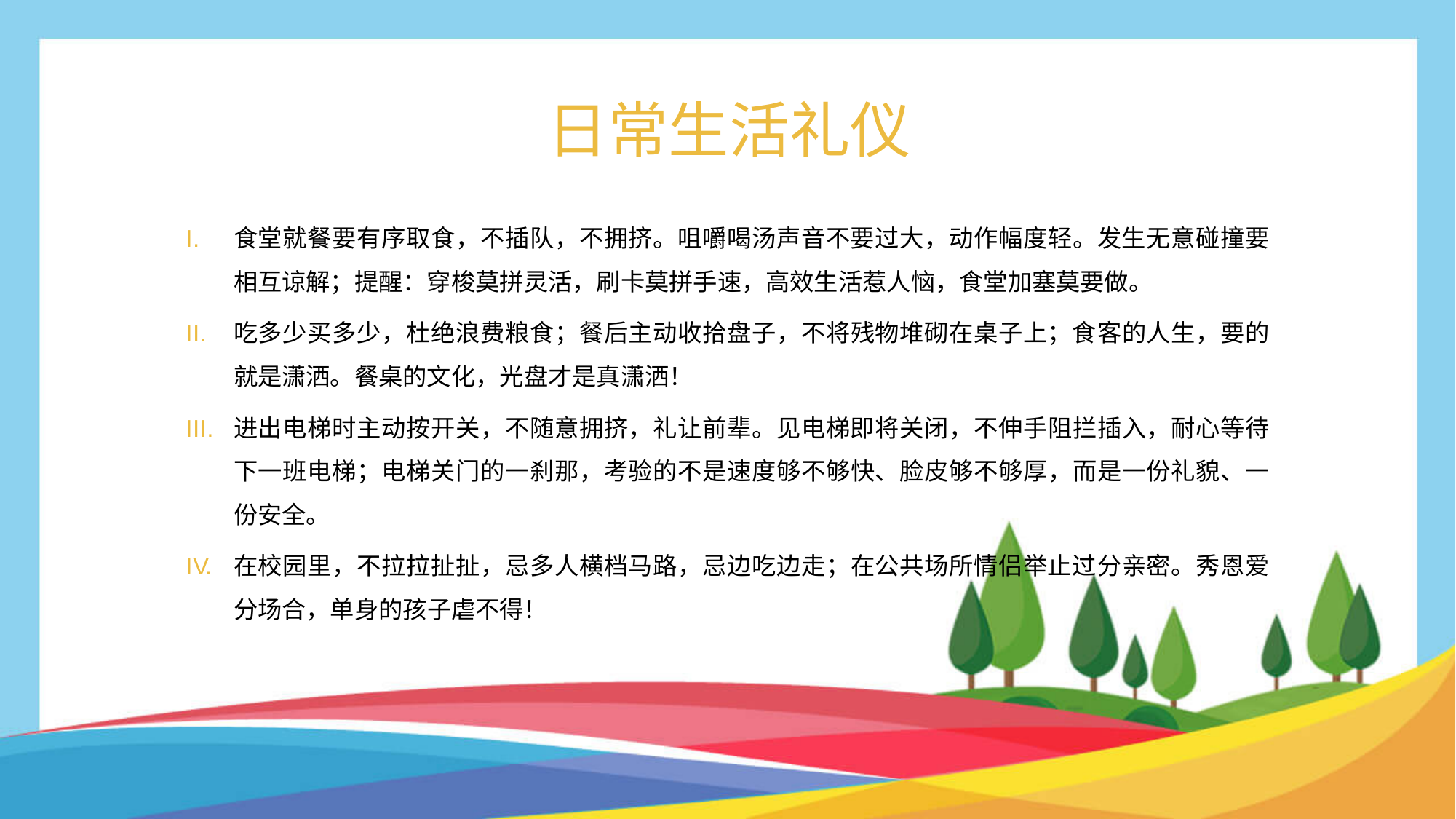

日常生活礼仪
食堂就餐要有序取食，不插队，不拥挤。咀嚼喝汤声音不要过大，动作幅度轻。发生无意碰撞要相互谅解；提醒：穿梭莫拼灵活，刷卡莫拼手速，高效生活惹人恼，食堂加塞莫要做。
吃多少买多少，杜绝浪费粮食；餐后主动收拾盘子，不将残物堆砌在桌子上；食客的人生，要的就是潇洒。餐桌的文化，光盘才是真潇洒！
进出电梯时主动按开关，不随意拥挤，礼让前辈。见电梯即将关闭，不伸手阻拦插入，耐心等待下一班电梯；电梯关门的一刹那，考验的不是速度够不够快、脸皮够不够厚，而是一份礼貌、一份安全。
在校园里，不拉拉扯扯，忌多人横档马路，忌边吃边走；在公共场所情侣举止过分亲密。秀恩爱分场合，单身的孩子虐不得！